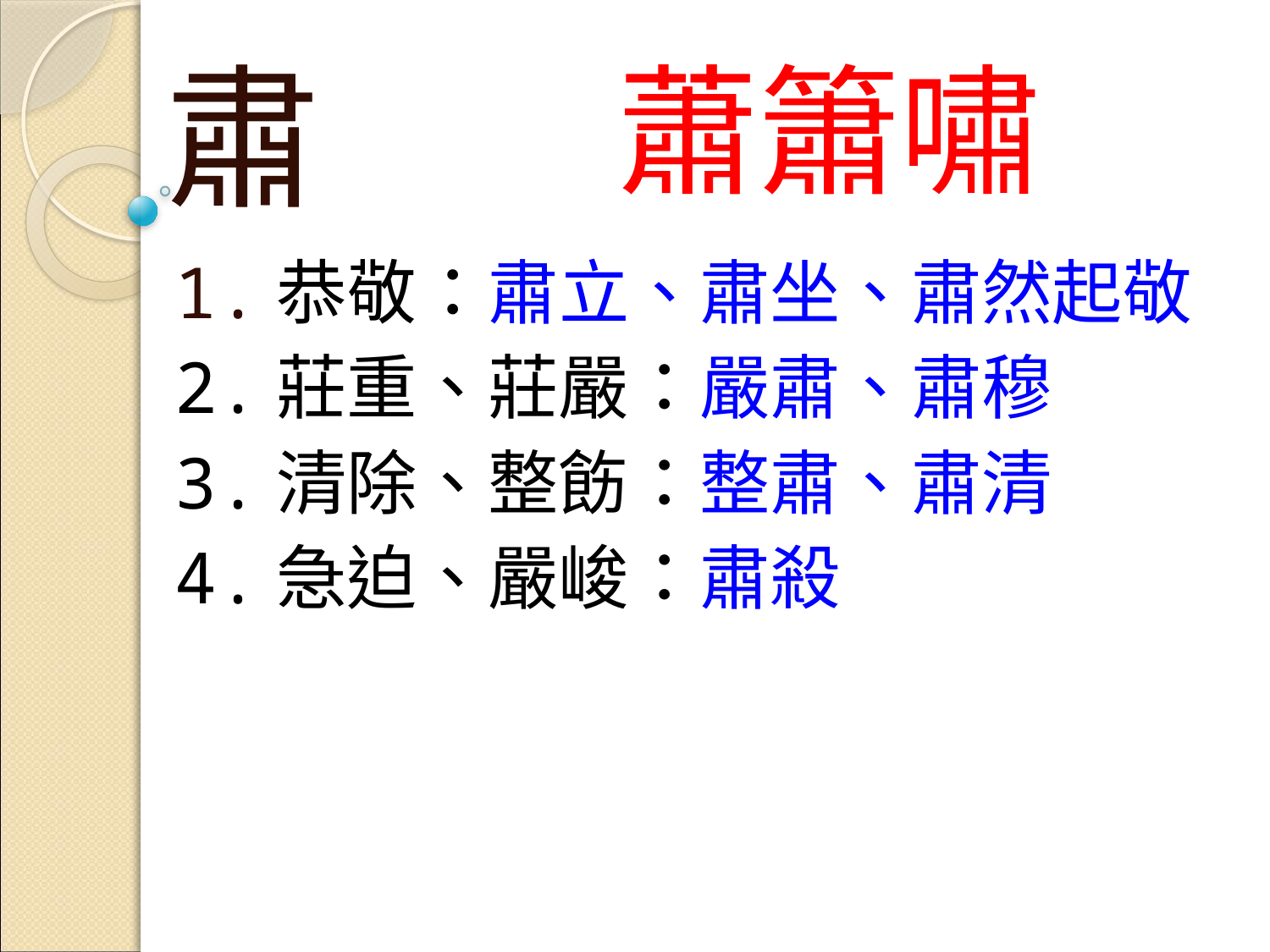

肅
# 蕭簫嘯
1.恭敬：肅立、肅坐、肅然起敬
2.莊重、莊嚴：嚴肅、肅穆
3.清除、整飭：整肅、肅清
4.急迫、嚴峻：肅殺